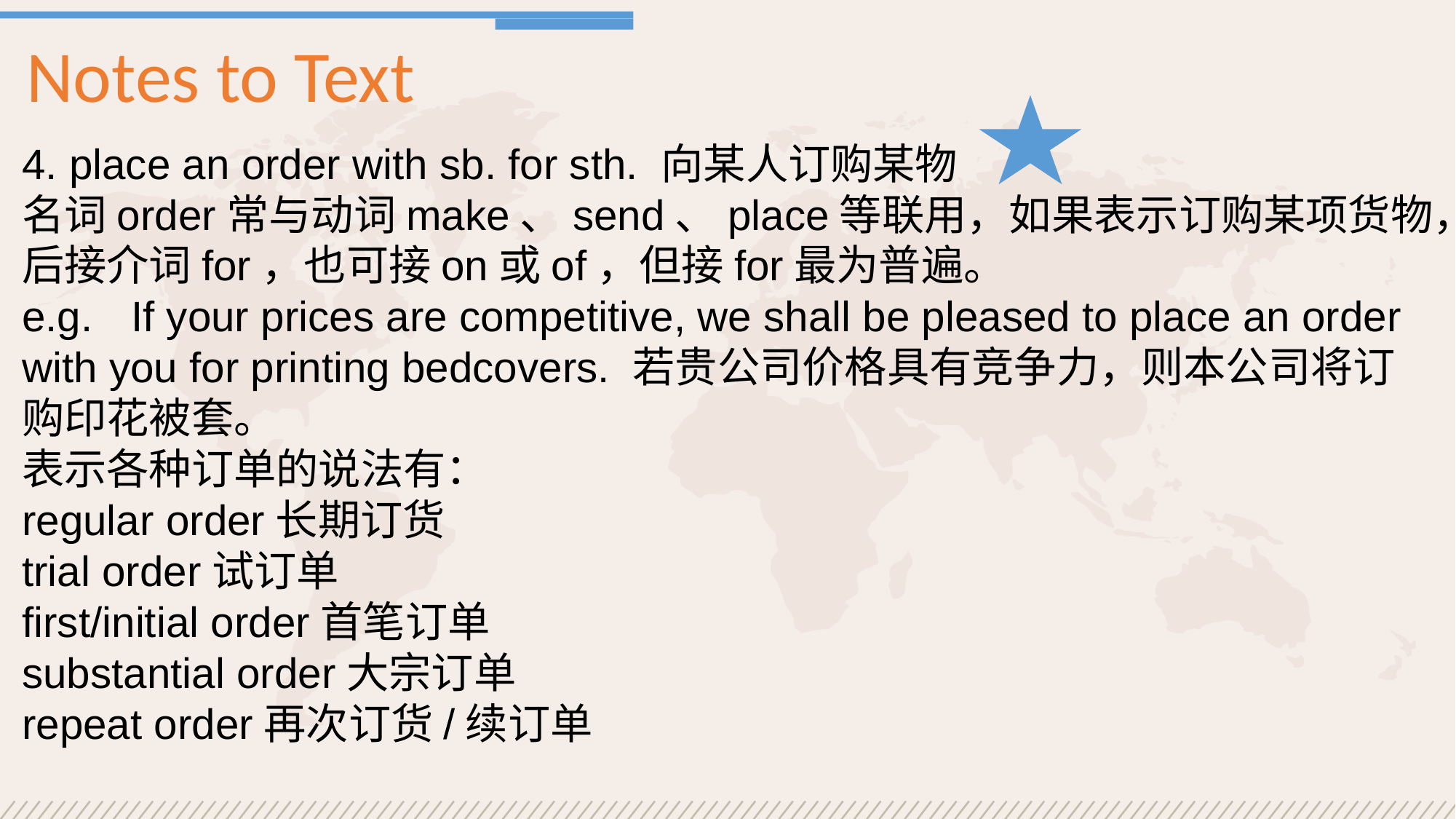

Notes to Text

4. place an order with sb. for sth. 向某人订购某物
名词order常与动词make、send、place等联用，如果表示订购某项货物，后接介词for，也可接on或of，但接for最为普遍。
e.g.	If your prices are competitive, we shall be pleased to place an order with you for printing bedcovers. 若贵公司价格具有竞争力，则本公司将订购印花被套。
表示各种订单的说法有：
regular order长期订货
trial order试订单
first/initial order首笔订单
substantial order大宗订单
repeat order再次订货/续订单